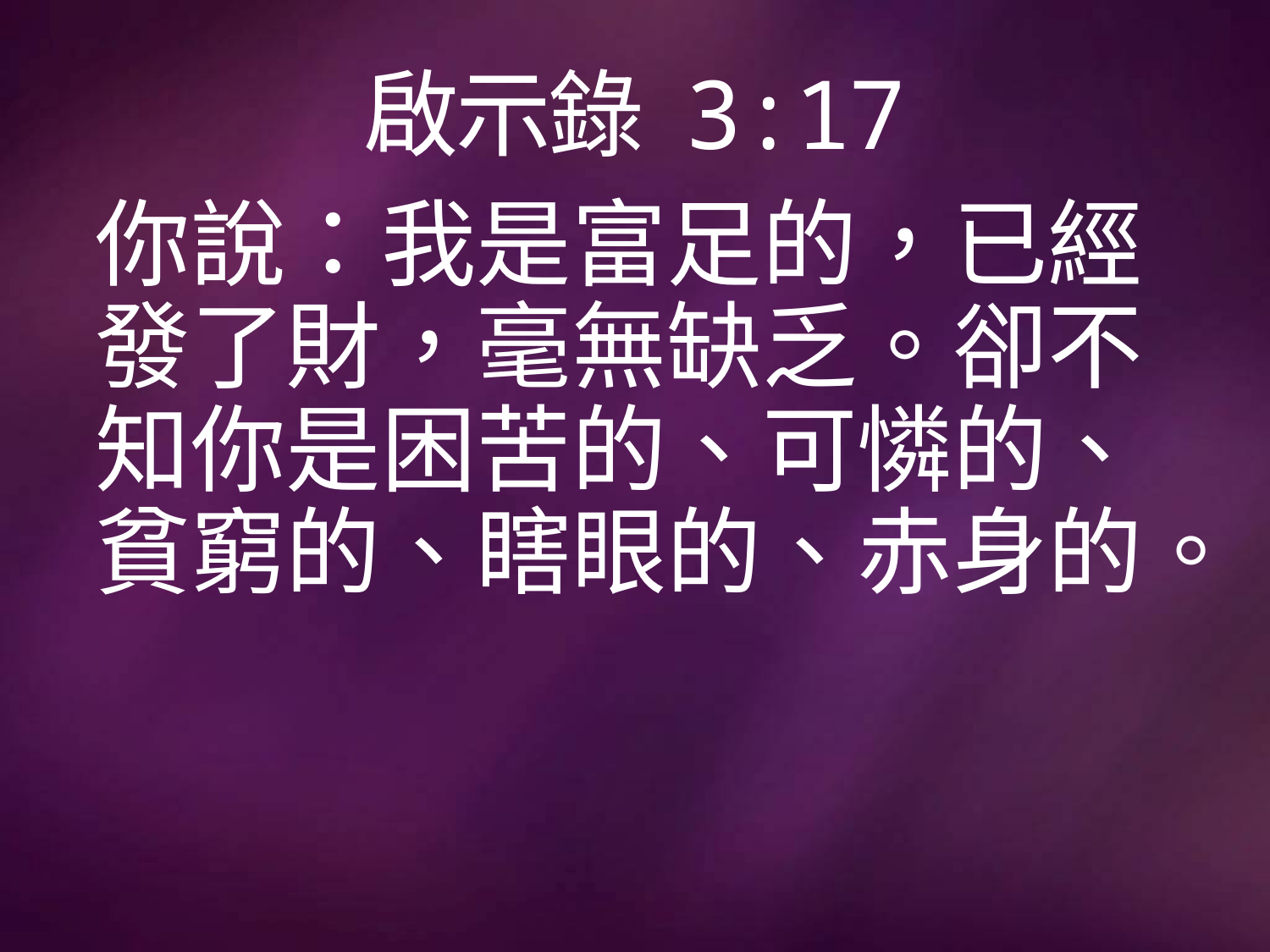

# 啟示錄 3:17
你說：我是富足的，已經發了財，毫無缺乏。卻不知你是困苦的、可憐的、貧窮的、瞎眼的、赤身的。